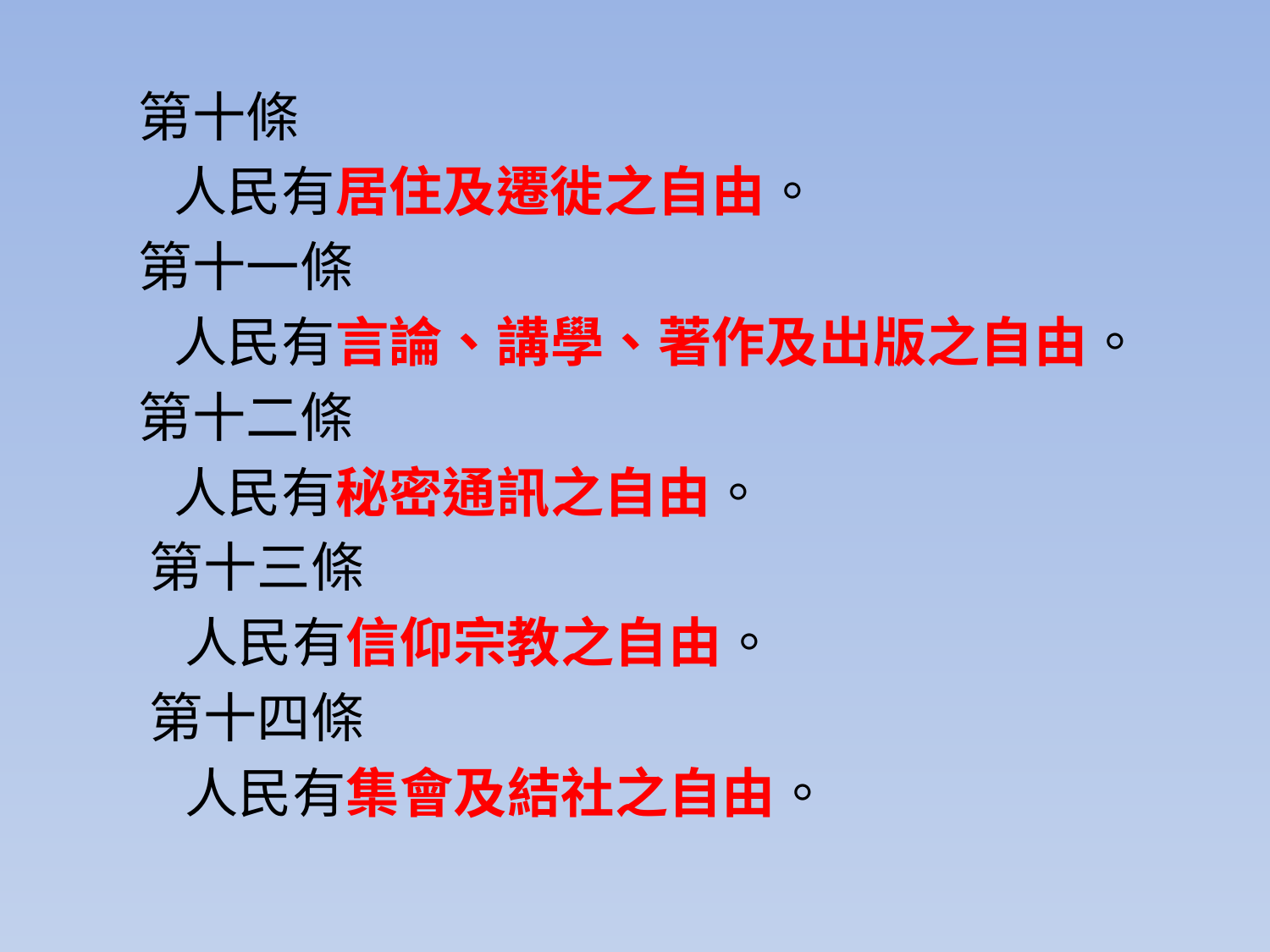

第十條
  人民有居住及遷徙之自由。
第十一條
  人民有言論、講學、著作及出版之自由。
第十二條
  人民有秘密通訊之自由。
第十三條
  人民有信仰宗教之自由。
第十四條
  人民有集會及結社之自由。